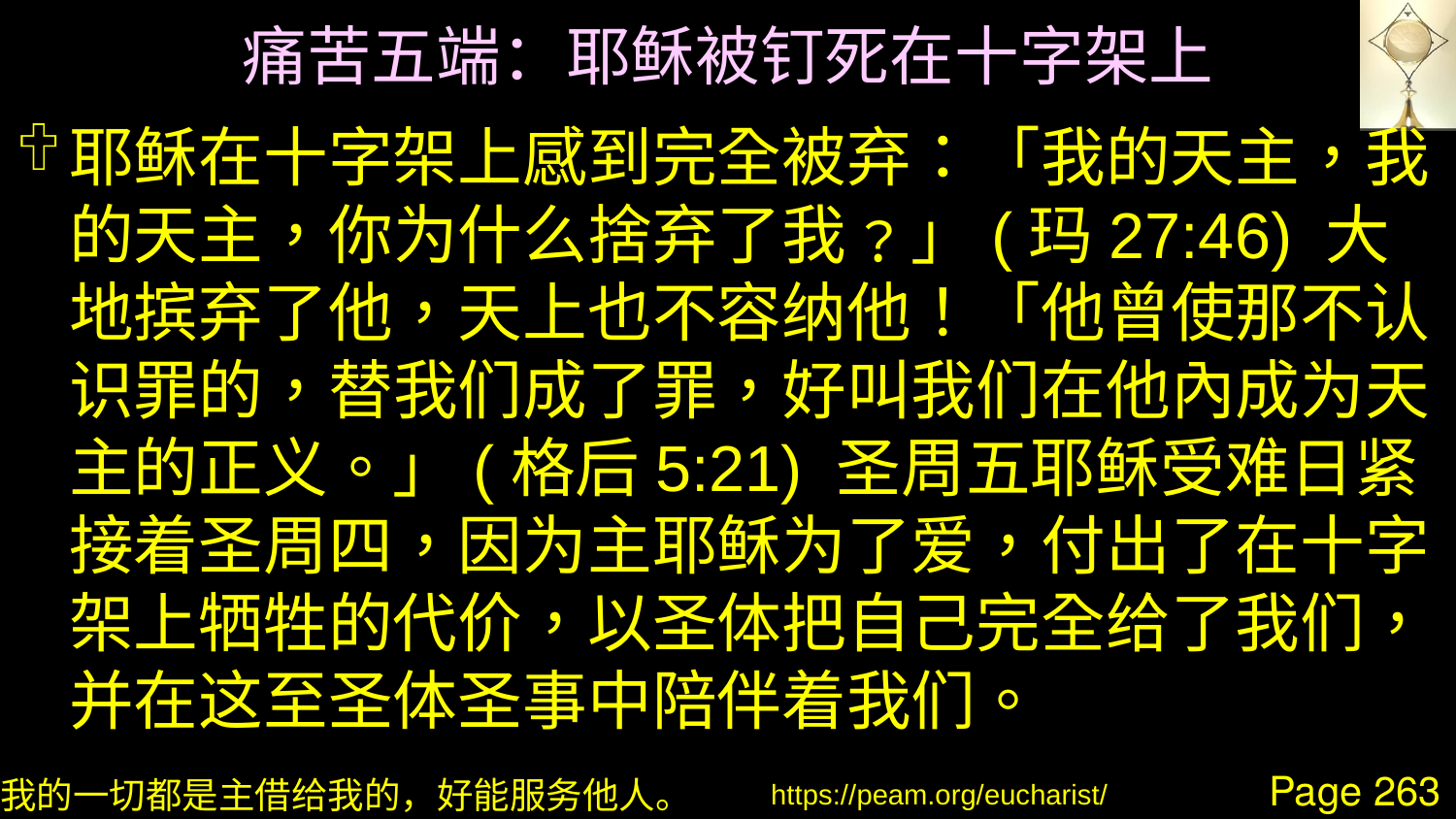

# 痛苦五端：耶稣被钉死在十字架上
耶稣在十字架上感到完全被弃：「我的天主，我的天主，你为什么捨弃了我﹖」(玛27:46) 大地摈弃了他，天上也不容纳他！「他曾使那不认识罪的，替我们成了罪，好叫我们在他內成为天主的正义。」(格后5:21) 圣周五耶稣受难日紧接着圣周四，因为主耶稣为了爱，付出了在十字架上牺牲的代价，以圣体把自己完全给了我们，并在这至圣体圣事中陪伴着我们。